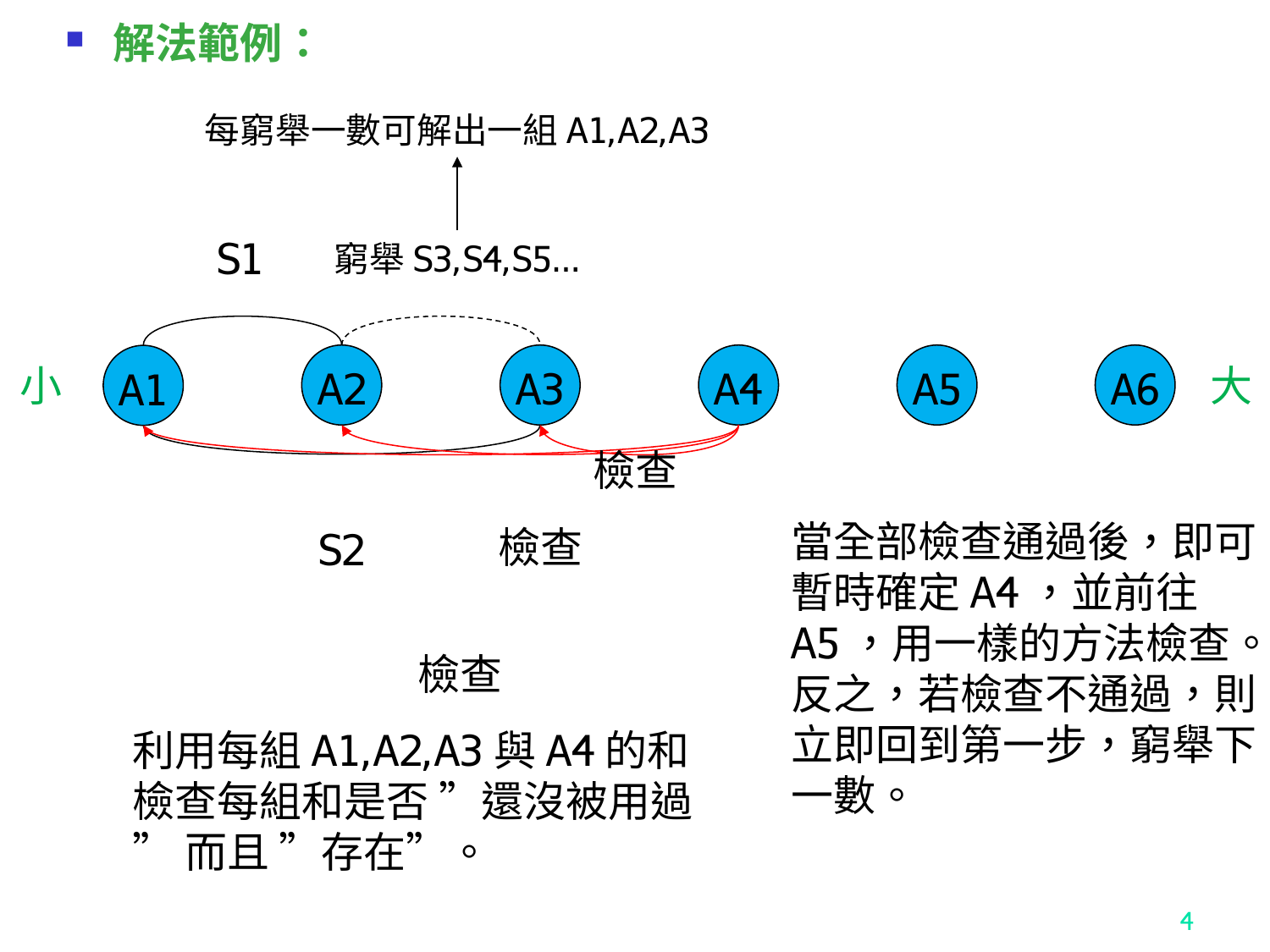

解法範例：
每窮舉一數可解出一組A1,A2,A3
S1
窮舉S3,S4,S5…
A2
A3
A4
A5
A6
A1
小
大
檢查
當全部檢查通過後，即可暫時確定A4，並前往A5，用一樣的方法檢查。
反之，若檢查不通過，則立即回到第一步，窮舉下一數。
檢查
S2
檢查
利用每組A1,A2,A3與A4的和
檢查每組和是否 ”還沒被用過” 而且 ”存在”。
4